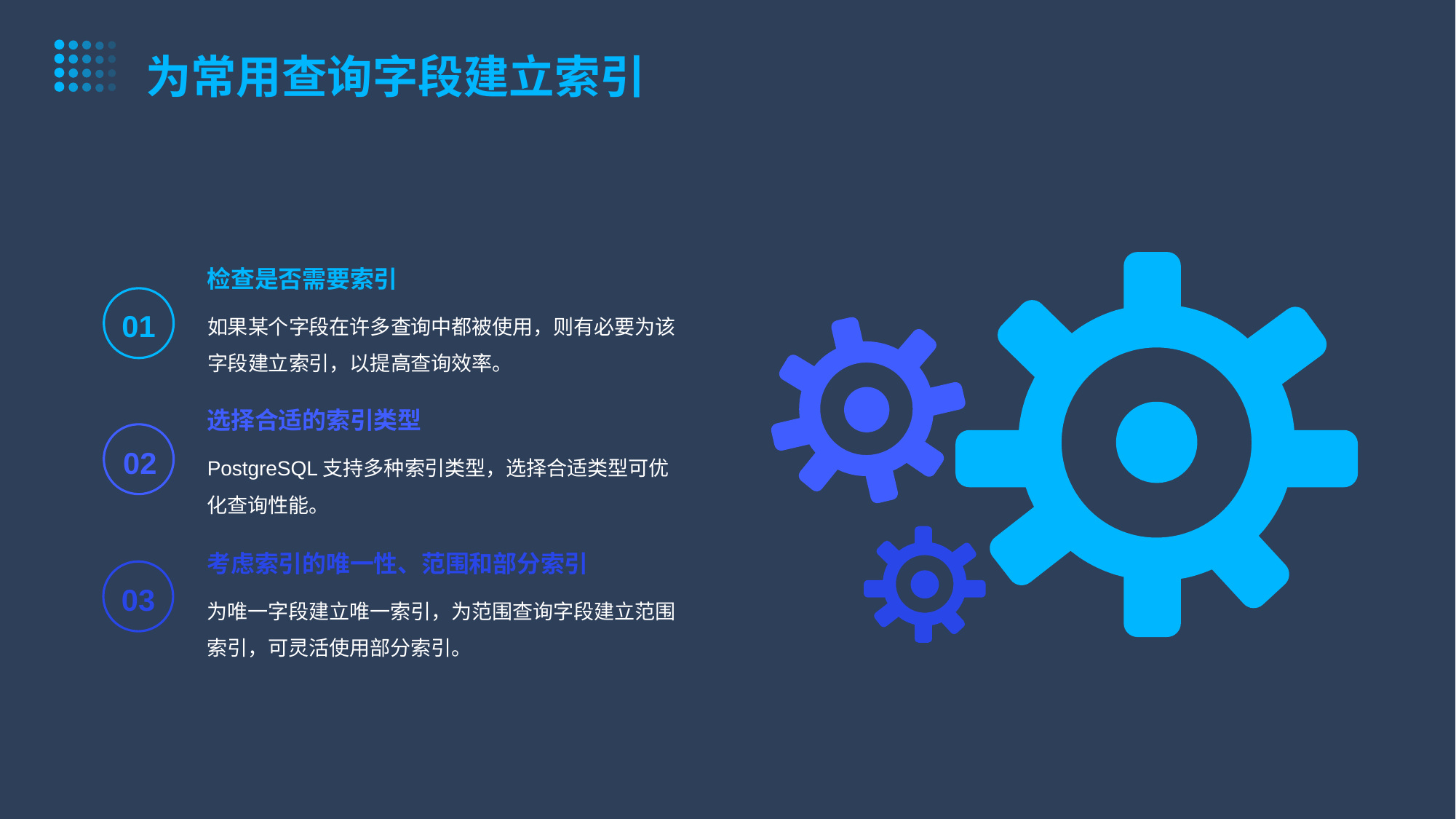

为常用查询字段建立索引

检查是否需要索引

如果某个字段在许多查询中都被使用，则有必要为该字段建立索引，以提高查询效率。
01

选择合适的索引类型

PostgreSQL支持多种索引类型，选择合适类型可优化查询性能。
02

考虑索引的唯一性、范围和部分索引

03
为唯一字段建立唯一索引，为范围查询字段建立范围索引，可灵活使用部分索引。